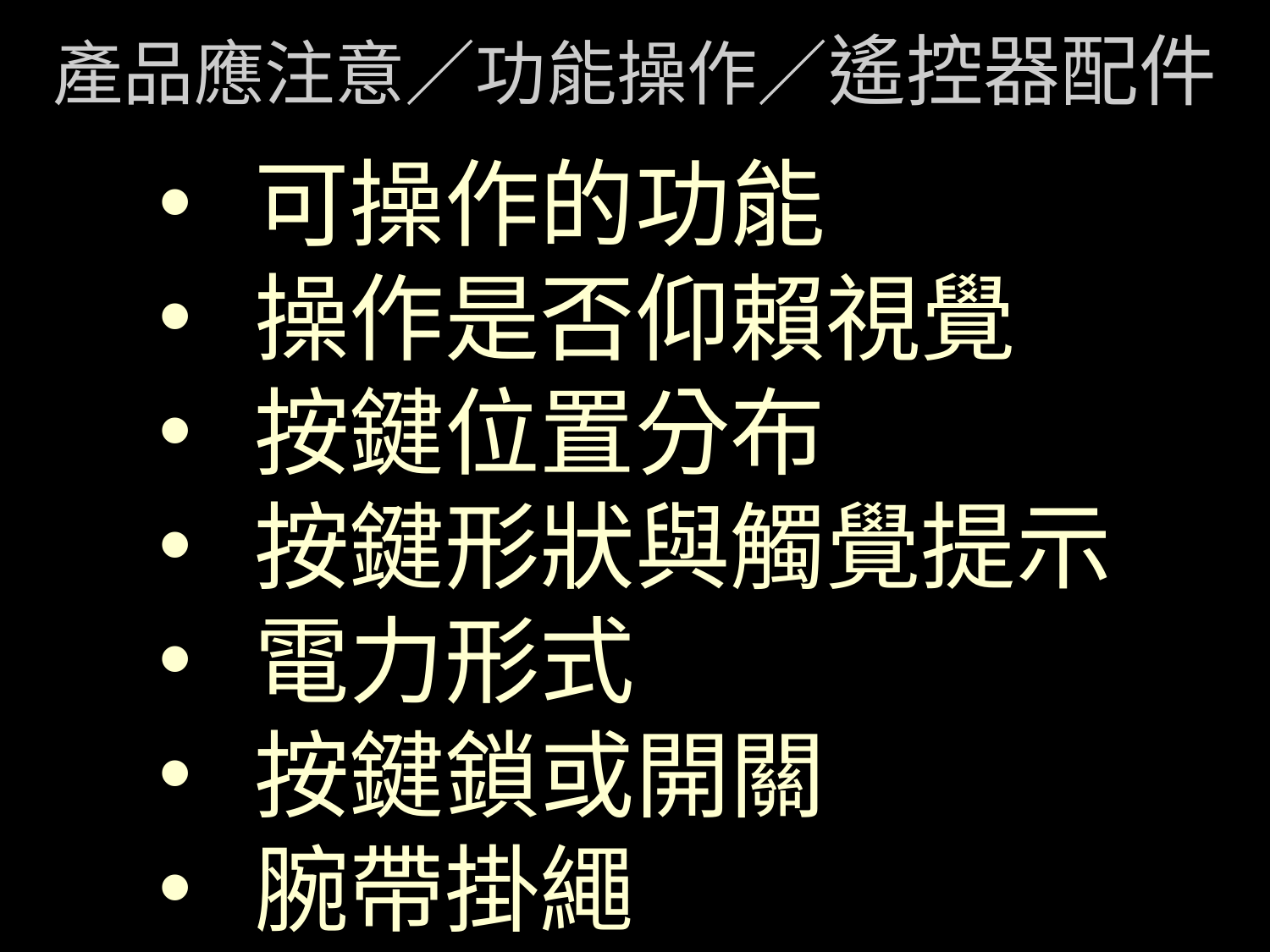

# 產品應注意／功能操作／遙控器配件
可操作的功能
操作是否仰賴視覺
按鍵位置分布
按鍵形狀與觸覺提示
電力形式
按鍵鎖或開關
腕帶掛繩